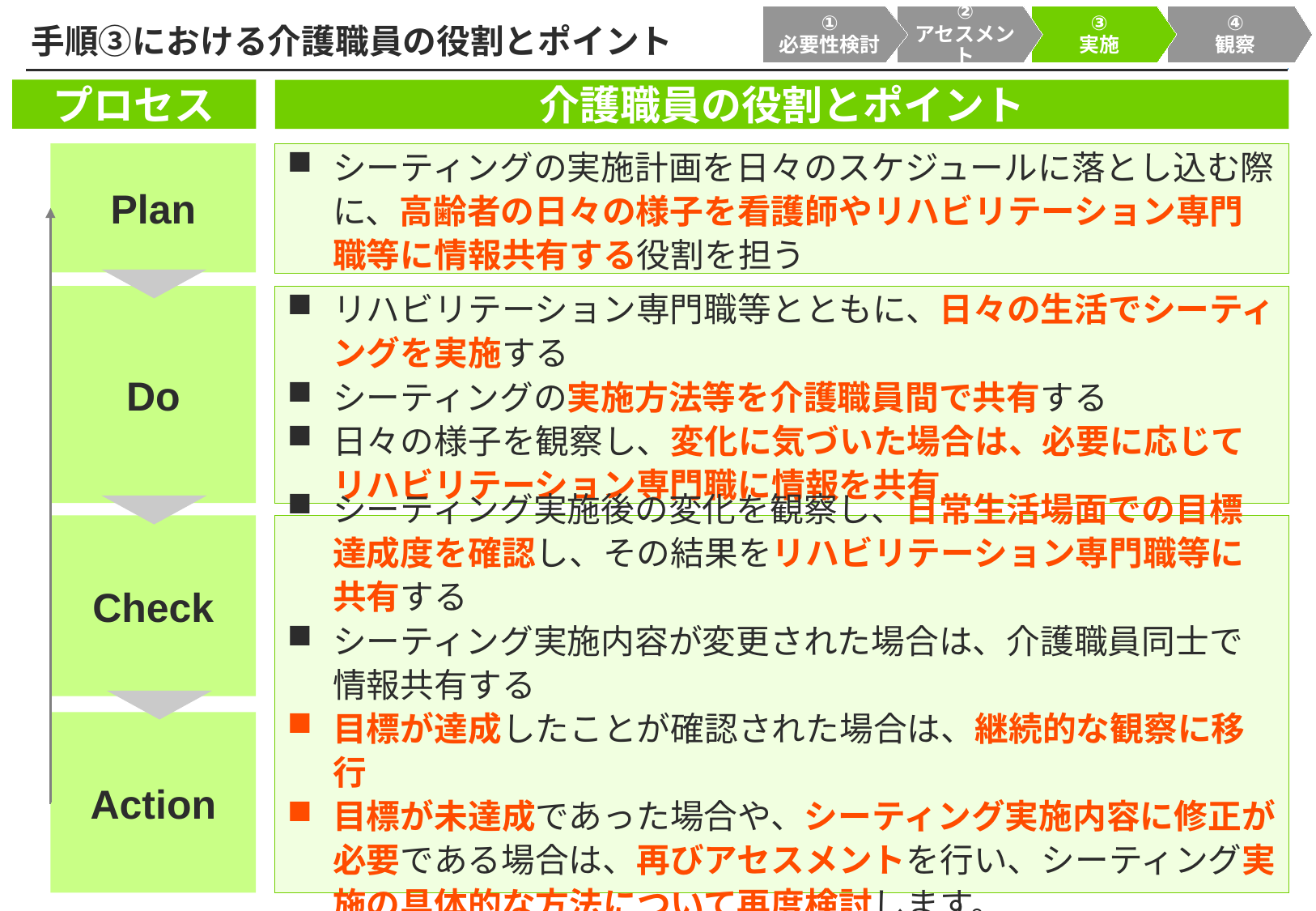

①
必要性検討
②
アセスメント
③
実施
④
観察
# 手順③における介護職員の役割とポイント
プロセス
介護職員の役割とポイント
Plan
シーティングの実施計画を日々のスケジュールに落とし込む際に、高齢者の日々の様子を看護師やリハビリテーション専門職等に情報共有する役割を担う

Do
リハビリテーション専門職等とともに、日々の生活でシーティングを実施する
シーティングの実施方法等を介護職員間で共有する
日々の様子を観察し、変化に気づいた場合は、必要に応じてリハビリテーション専門職に情報を共有

Check
シーティング実施後の変化を観察し、日常生活場面での目標達成度を確認し、その結果をリハビリテーション専門職等に共有する
シーティング実施内容が変更された場合は、介護職員同士で情報共有する
目標が達成したことが確認された場合は、継続的な観察に移行
目標が未達成であった場合や、シーティング実施内容に修正が必要である場合は、再びアセスメントを行い、シーティング実施の具体的な方法について再度検討します。

Action